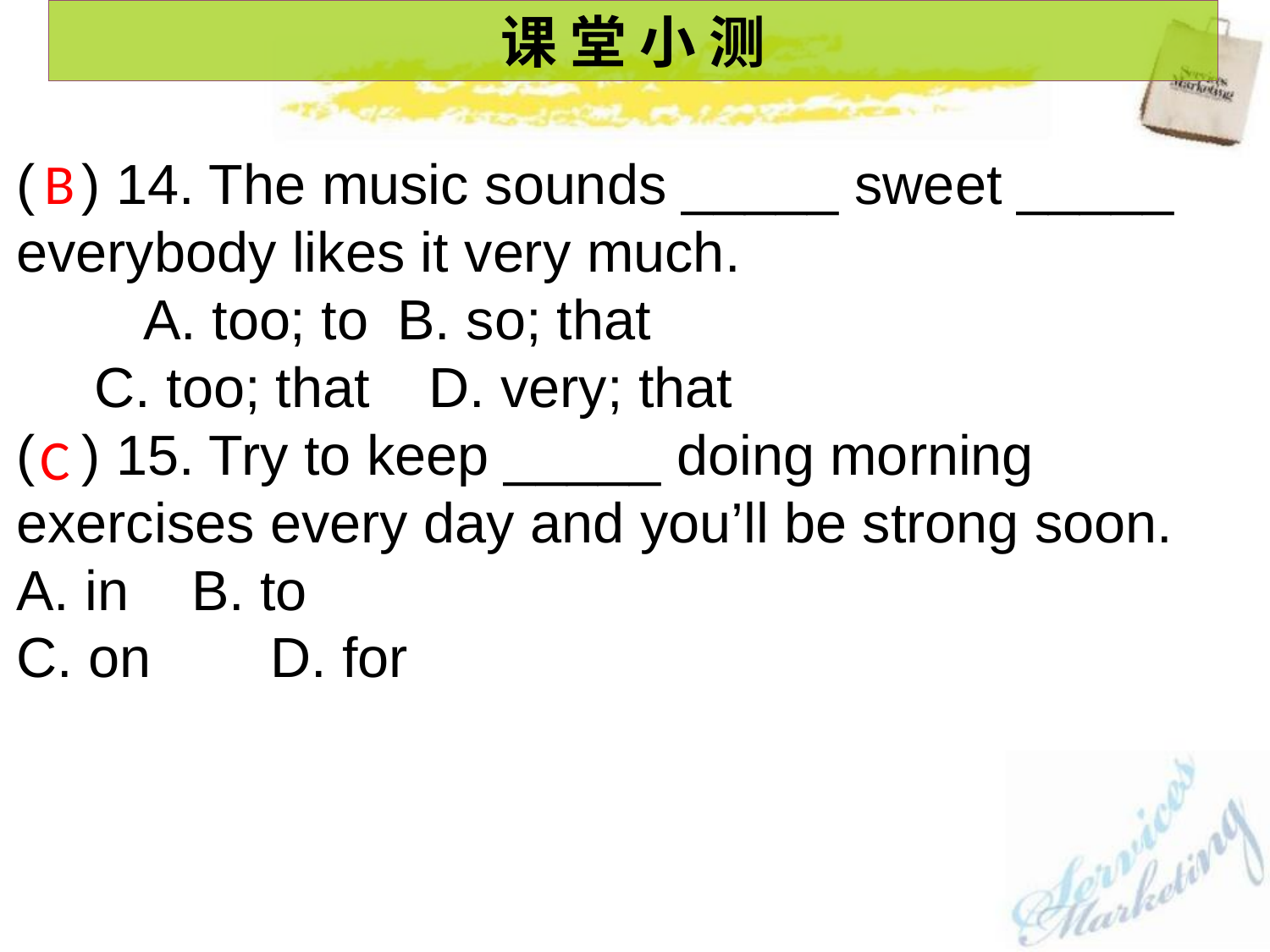

课 堂 小 测
B
(   ) 14. The music sounds _____ sweet _____ everybody likes it very much.
	A. too; to	B. so; that
     C. too; that	  D. very; that
(   ) 15. Try to keep _____ doing morning exercises every day and you’ll be strong soon.
A. in    B. to
C. on	D. for
C